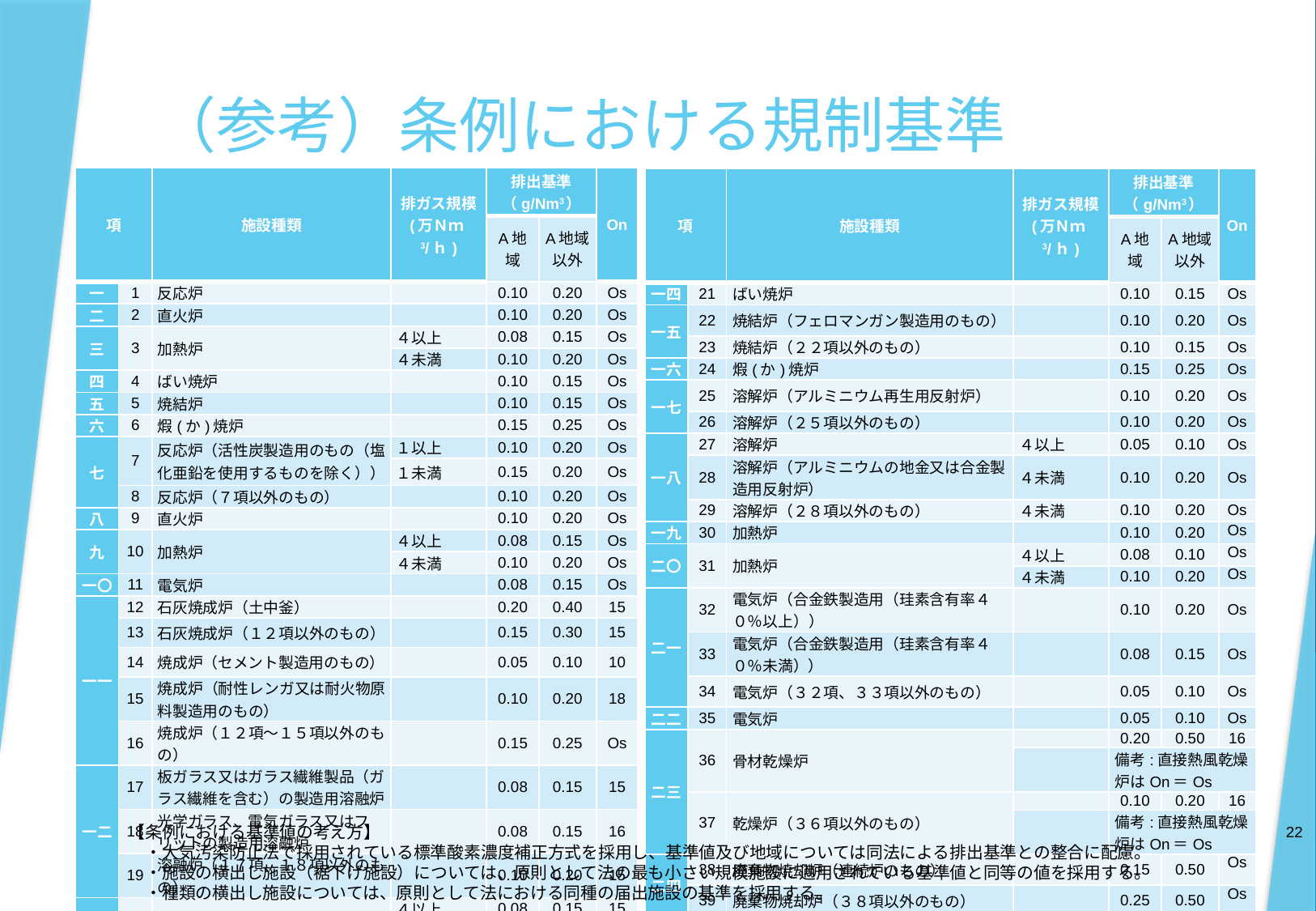

# （参考）条例における規制基準
| 項 |  | 施設種類 | 排ガス規模 (万Ｎｍ3/ｈ) | 排出基準（g/Nm3） |  | On |
| --- | --- | --- | --- | --- | --- | --- |
|  |  |  |  | A地域 | A地域 以外 |  |
| 一 | 1 | 反応炉 |  | 0.10 | 0.20 | Os |
| 二 | 2 | 直火炉 |  | 0.10 | 0.20 | Os |
| 三 | 3 | 加熱炉 | ４以上 | 0.08 | 0.15 | Os |
|  |  |  | ４未満 | 0.10 | 0.20 | Os |
| 四 | 4 | ばい焼炉 |  | 0.10 | 0.15 | Os |
| 五 | 5 | 焼結炉 |  | 0.10 | 0.15 | Os |
| 六 | 6 | 煆(か)焼炉 |  | 0.15 | 0.25 | Os |
| 七 | 7 | 反応炉（活性炭製造用のもの（塩化亜鉛を使用するものを除く）） | １以上 | 0.10 | 0.20 | Os |
|  |  |  | １未満 | 0.15 | 0.20 | Os |
|  | 8 | 反応炉（７項以外のもの） |  | 0.10 | 0.20 | Os |
| 八 | 9 | 直火炉 |  | 0.10 | 0.20 | Os |
| 九 | 10 | 加熱炉 | ４以上 | 0.08 | 0.15 | Os |
|  |  |  | ４未満 | 0.10 | 0.20 | Os |
| 一〇 | 11 | 電気炉 |  | 0.08 | 0.15 | Os |
| 一一 | 12 | 石灰焼成炉（土中釜） |  | 0.20 | 0.40 | 15 |
|  | 13 | 石灰焼成炉（１２項以外のもの） |  | 0.15 | 0.30 | 15 |
|  | 14 | 焼成炉（セメント製造用のもの） |  | 0.05 | 0.10 | 10 |
|  | 15 | 焼成炉（耐性レンガ又は耐火物原料製造用のもの） |  | 0.10 | 0.20 | 18 |
|  | 16 | 焼成炉（１２項～１５項以外のもの） |  | 0.15 | 0.25 | Os |
| 一二 | 17 | 板ガラス又はガラス繊維製品（ガラス繊維を含む）の製造用溶融炉 |  | 0.08 | 0.15 | 15 |
|  | 18 | 光学ガラス、電気ガラス又はフリットの製造用溶融炉 |  | 0.08 | 0.15 | 16 |
|  | 19 | 溶融炉（１７項、１８項以外のもの） |  | 0.10 | 0.20 | 15 |
| 一三 | 20 | 加熱炉 | ４以上 | 0.08 | 0.15 | 15 |
|  |  |  | ４未満 | 0.15 | 0.25 | 15 |
| 項 |  | 施設種類 | 排ガス規模 (万Ｎｍ3/ｈ) | 排出基準（g/Nm3） |  | On |
| --- | --- | --- | --- | --- | --- | --- |
|  |  |  |  | A地域 | A地域 以外 |  |
| 一四 | 21 | ばい焼炉 |  | 0.10 | 0.15 | Os |
| 一五 | 22 | 焼結炉（フェロマンガン製造用のもの） |  | 0.10 | 0.20 | Os |
|  | 23 | 焼結炉（２２項以外のもの） |  | 0.10 | 0.15 | Os |
| 一六 | 24 | 煆(か)焼炉 |  | 0.15 | 0.25 | Os |
| 一七 | 25 | 溶解炉（アルミニウム再生用反射炉） |  | 0.10 | 0.20 | Os |
|  | 26 | 溶解炉（２５項以外のもの） |  | 0.10 | 0.20 | Os |
| 一八 | 27 | 溶解炉 | ４以上 | 0.05 | 0.10 | Os |
|  | 28 | 溶解炉（アルミニウムの地金又は合金製造用反射炉） | ４未満 | 0.10 | 0.20 | Os |
|  | 29 | 溶解炉（２８項以外のもの） | ４未満 | 0.10 | 0.20 | Os |
| 一九 | 30 | 加熱炉 |  | 0.10 | 0.20 | Os |
| 二〇 | 31 | 加熱炉 | ４以上 | 0.08 | 0.10 | Os |
|  |  |  | ４未満 | 0.10 | 0.20 | Os |
| 二一 | 32 | 電気炉（合金鉄製造用（珪素含有率４０％以上）） |  | 0.10 | 0.20 | Os |
|  | 33 | 電気炉（合金鉄製造用（珪素含有率４０％未満）） |  | 0.08 | 0.15 | Os |
|  | 34 | 電気炉（３２項、３３項以外のもの） |  | 0.05 | 0.10 | Os |
| 二二 | 35 | 電気炉 |  | 0.05 | 0.10 | Os |
| 二三 | 36 | 骨材乾燥炉 |  | 0.20 | 0.50 | 16 |
|  |  |  |  | 備考:直接熱風乾燥炉はOn＝Os |  |  |
|  | 37 | 乾燥炉（３６項以外のもの） |  | 0.10 | 0.20 | 16 |
|  |  |  |  | 備考:直接熱風乾燥炉はOn＝Os |  |  |
| 二四 | 38 | 廃棄物焼却炉（連続炉のもの） |  | 0.15 | 0.50 | Os |
|  | 39 | 廃棄物焼却炉（３８項以外のもの） |  | 0.25 | 0.50 | Os |

22
【条例における基準値の考え方】
　・大気汚染防止法で採用されている標準酸素濃度補正方式を採用し、基準値及び地域については同法による排出基準との整合に配慮。
　・施設の横出し施設（裾下げ施設）については、原則として法の最も小さい規模施設に適用されている基準値と同等の値を採用する。
　・種類の横出し施設については、原則として法における同種の届出施設の基準を採用する。